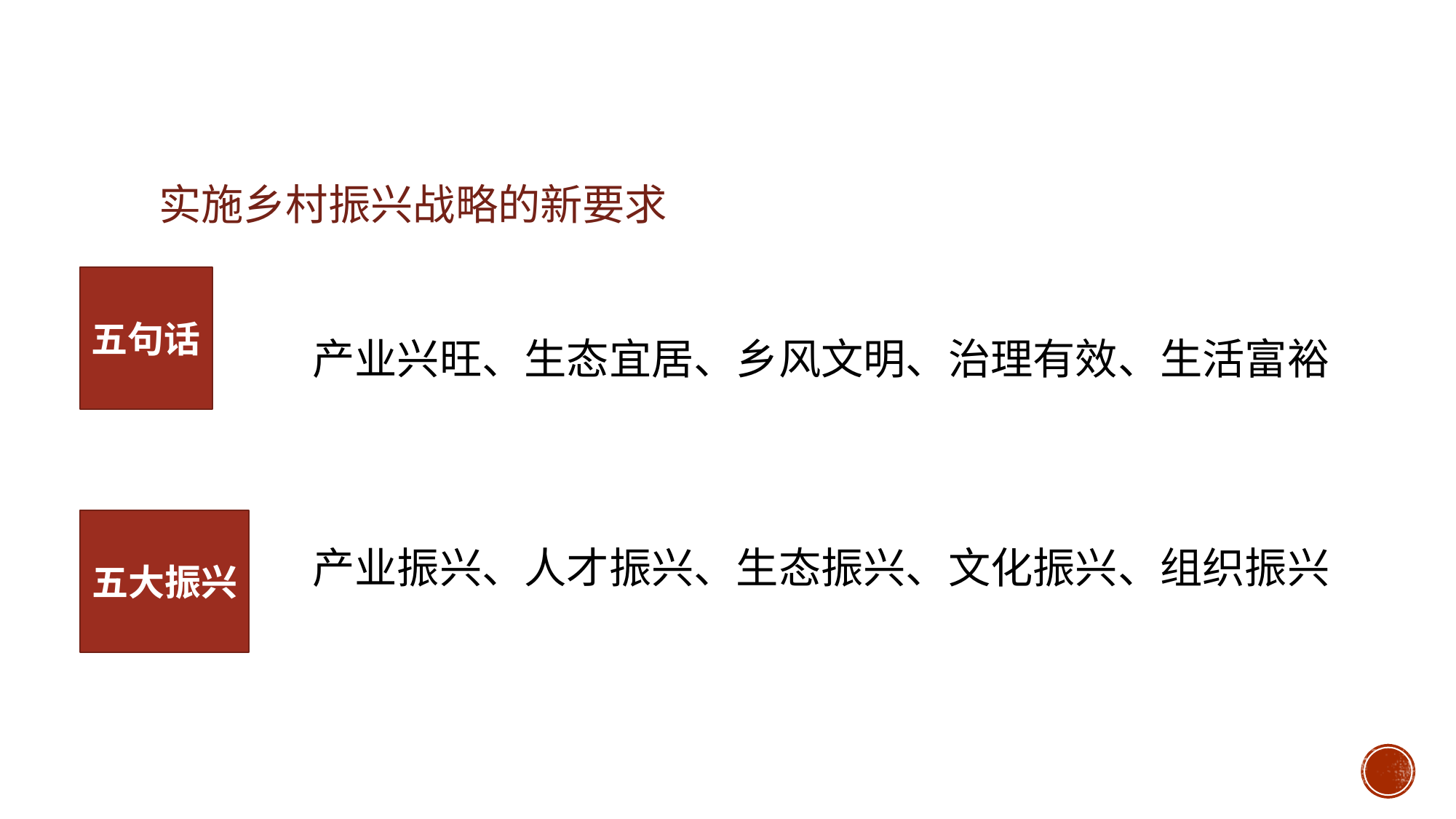

实施乡村振兴战略的新要求

五句话

产业兴旺、生态宜居、乡风文明、治理有效、生活富裕

五大振兴

产业振兴、人才振兴、生态振兴、文化振兴、组织振兴